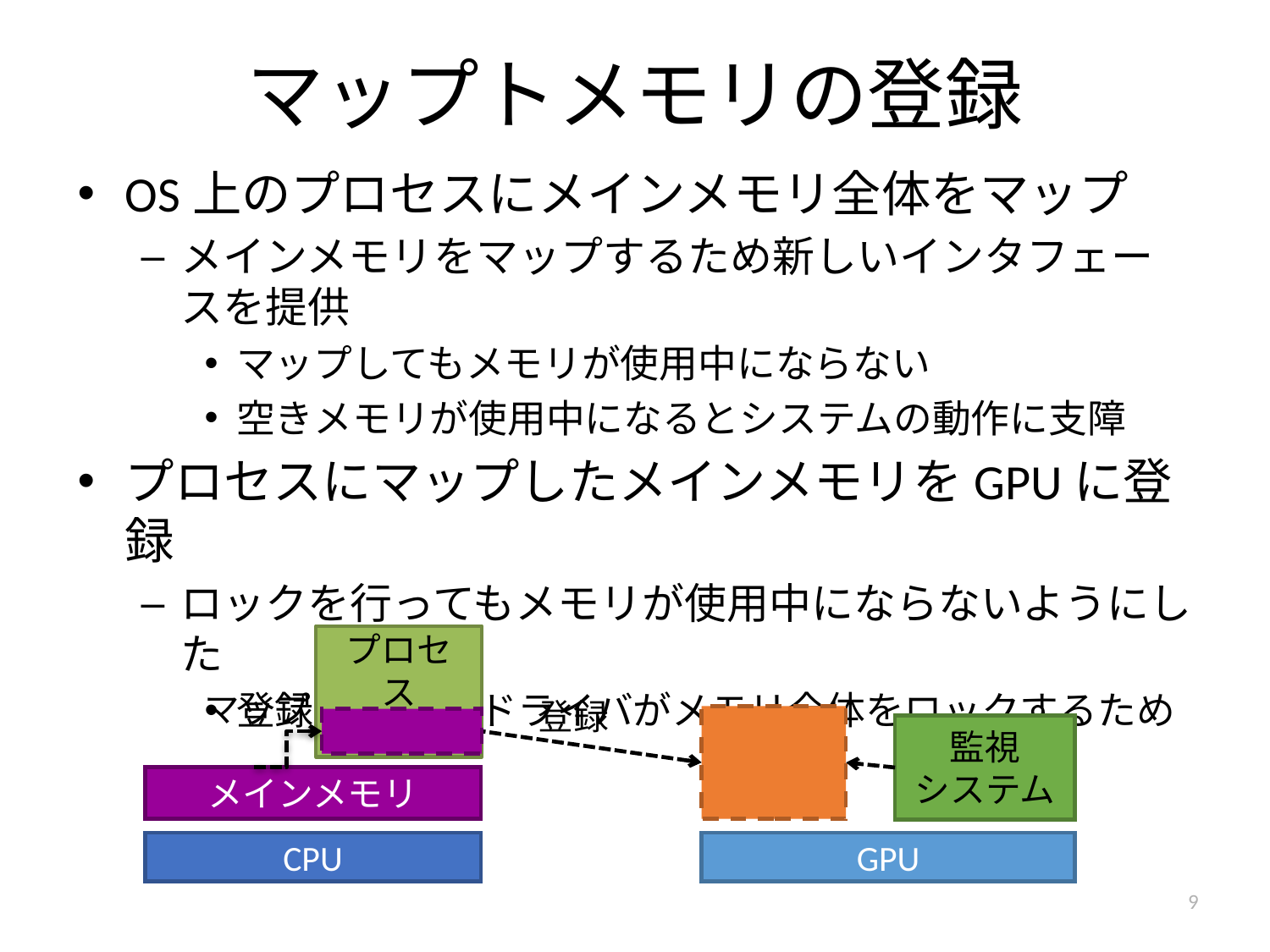

# マップトメモリの登録
OS上のプロセスにメインメモリ全体をマップ
メインメモリをマップするため新しいインタフェースを提供
マップしてもメモリが使用中にならない
空きメモリが使用中になるとシステムの動作に支障
プロセスにマップしたメインメモリをGPUに登録
ロックを行ってもメモリが使用中にならないようにした
登録時にGPUドライバがメモリ全体をロックするため
プロセス

マップ
登録

監視
システム
メインメモリ
CPU
GPU
9